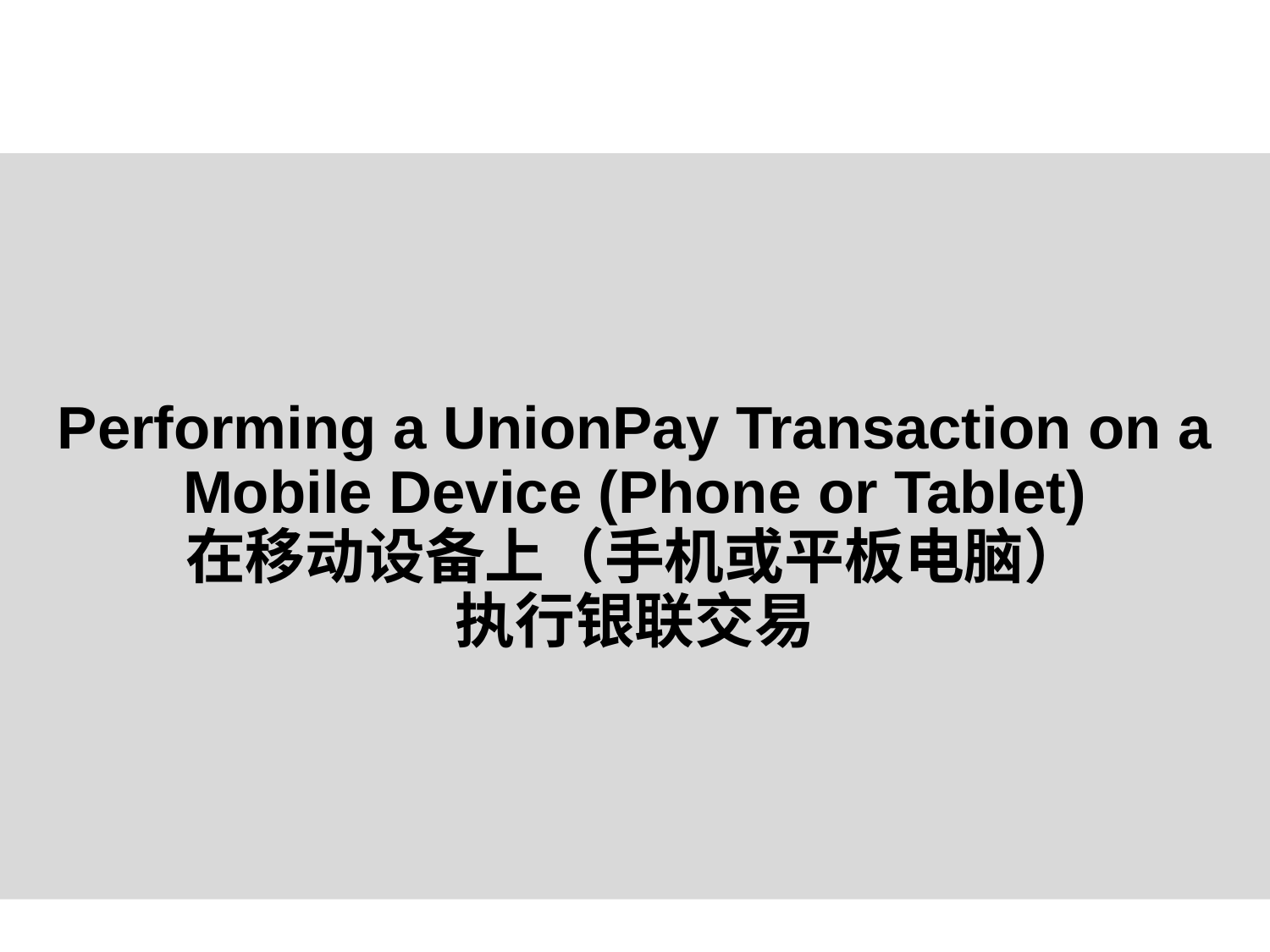

# Performing a UnionPay Transaction on a Mobile Device (Phone or Tablet) 在移动设备上（手机或平板电脑） 执行银联交易